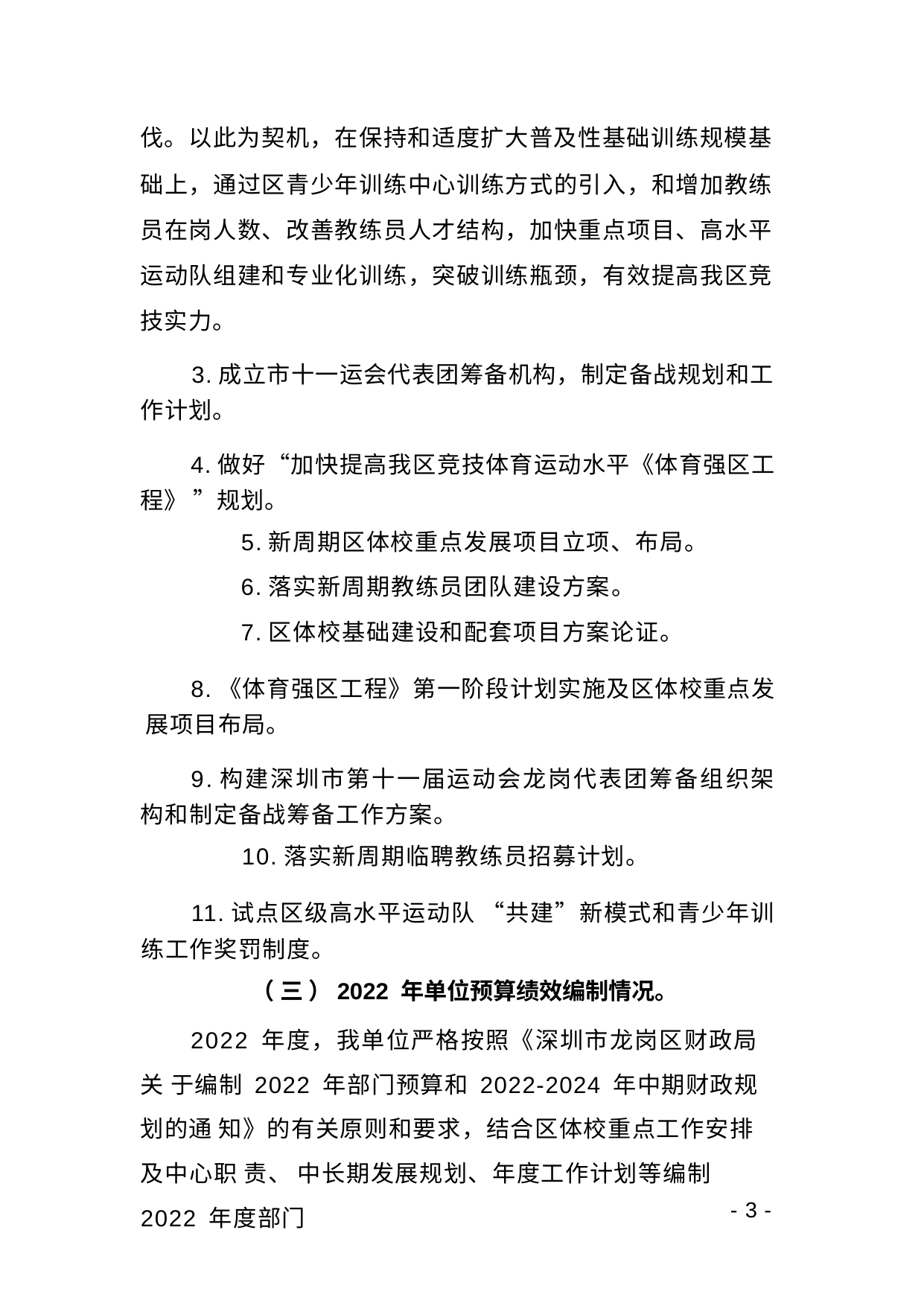

伐。以此为契机，在保持和适度扩大普及性基础训练规模基
础上，通过区青少年训练中心训练方式的引入，和增加教练 员在岗人数、改善教练员人才结构，加快重点项目、高水平 运动队组建和专业化训练，突破训练瓶颈，有效提高我区竞 技实力。
3.成立市十一运会代表团筹备机构，制定备战规划和工 作计划。
4.做好“加快提高我区竞技体育运动水平《体育强区工 程》 ”规划。
5.新周期区体校重点发展项目立项、布局。
6.落实新周期教练员团队建设方案。
7.区体校基础建设和配套项目方案论证。
8.《体育强区工程》第一阶段计划实施及区体校重点发 展项目布局。
9.构建深圳市第十一届运动会龙岗代表团筹备组织架 构和制定备战筹备工作方案。
10.落实新周期临聘教练员招募计划。
11.试点区级高水平运动队 “共建”新模式和青少年训 练工作奖罚制度。
（ 三 ）2022 年单位预算绩效编制情况。
2022 年度，我单位严格按照《深圳市龙岗区财政局关 于编制 2022 年部门预算和 2022-2024 年中期财政规划的通 知》的有关原则和要求，结合区体校重点工作安排及中心职 责、 中长期发展规划、年度工作计划等编制 2022 年度部门

- 3 -